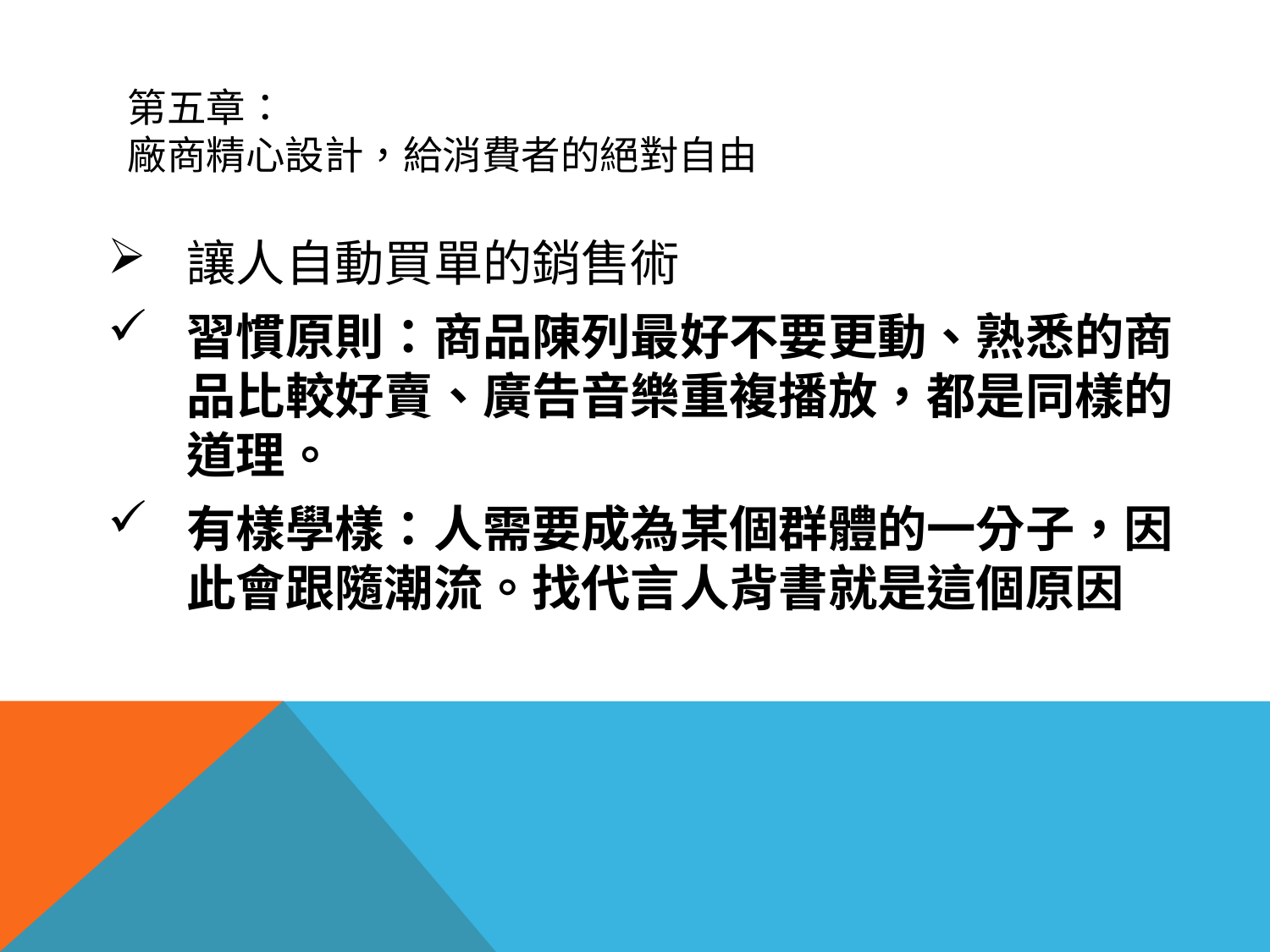

# 第五章： 廠商精心設計，給消費者的絕對自由
讓人自動買單的銷售術
習慣原則：商品陳列最好不要更動、熟悉的商品比較好賣、廣告音樂重複播放，都是同樣的道理。
有樣學樣：人需要成為某個群體的一分子，因此會跟隨潮流。找代言人背書就是這個原因